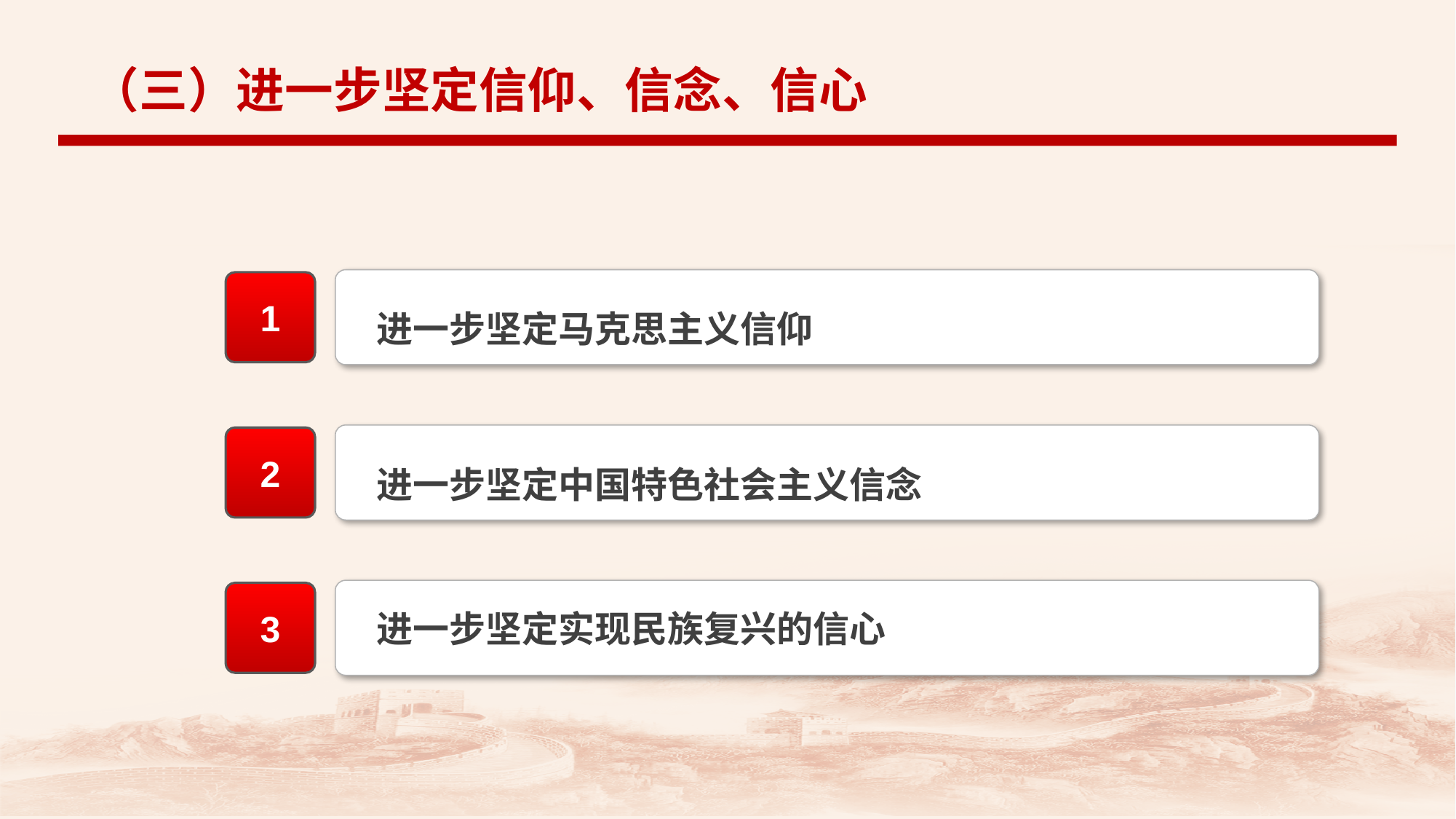

（三）进一步坚定信仰、信念、信心

进一步坚定马克思主义信仰
1
进一步坚定中国特色社会主义信念
2
进一步坚定实现民族复兴的信心
3
21